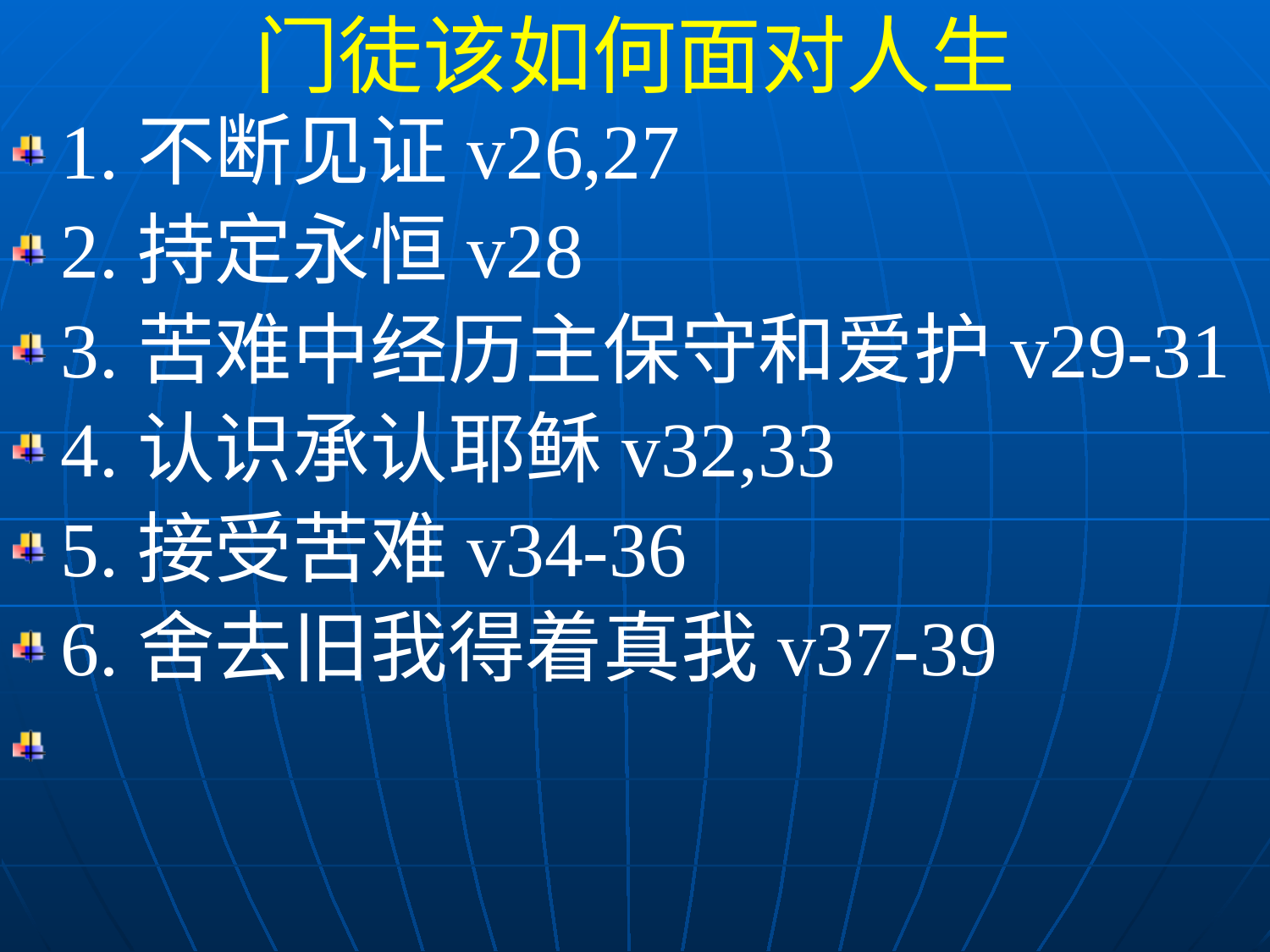

门徒该如何面对人生
1.不断见证v26,27
2.持定永恒v28
3.苦难中经历主保守和爱护v29-31
4.认识承认耶稣v32,33
5.接受苦难v34-36
6.舍去旧我得着真我v37-39